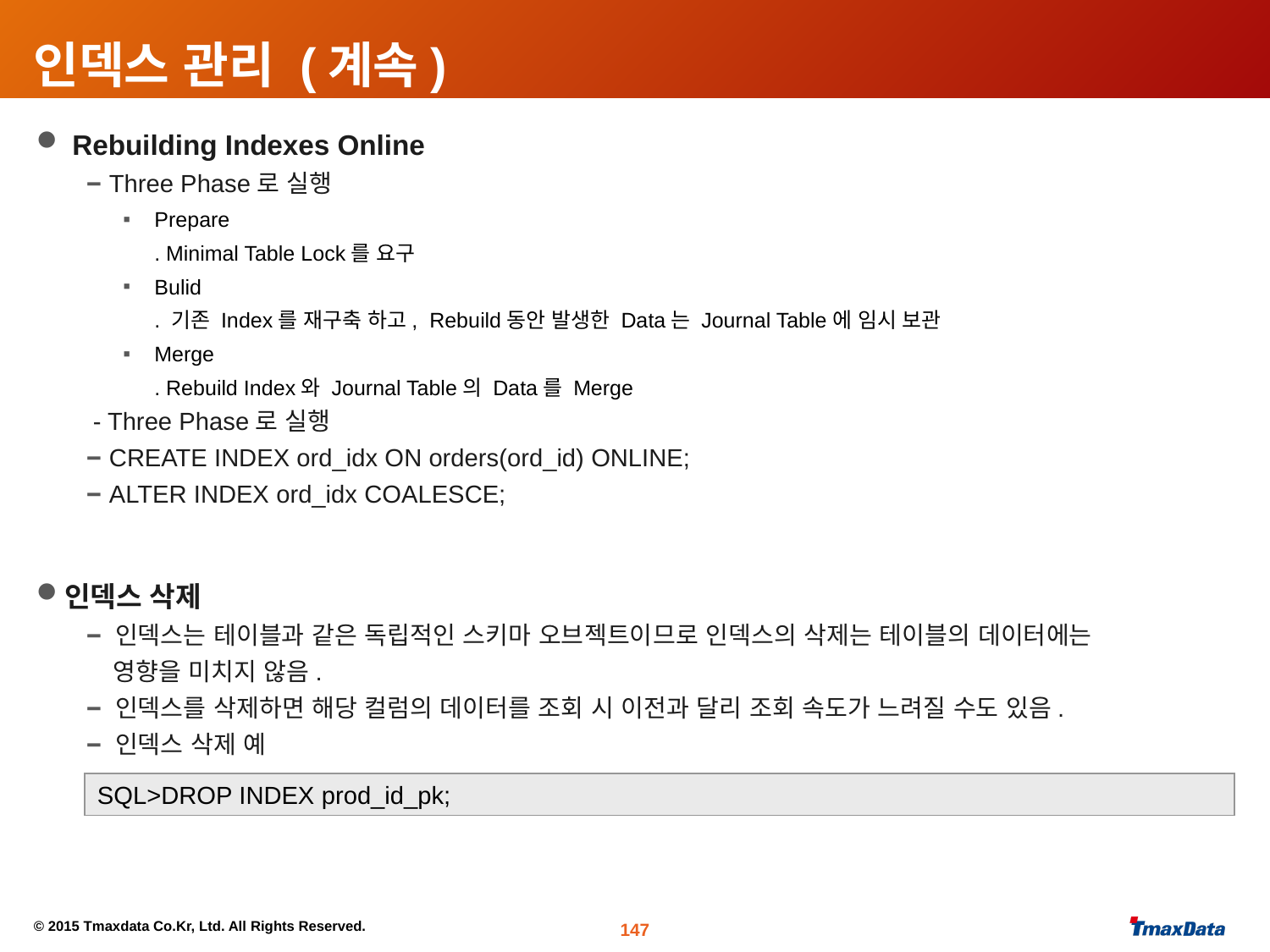

# 인덱스 관리 (계속)
 Rebuilding Indexes Online
 Three Phase로 실행
 Prepare
   . Minimal Table Lock를 요구
 Bulid
   . 기존 Index를 재구축 하고,  Rebuild동안 발생한 Data는 Journal Table에 임시 보관
 Merge
   . Rebuild Index와 Journal Table의 Data를 Merge
 - Three Phase로 실행
 CREATE INDEX ord_idx ON orders(ord_id) ONLINE;
 ALTER INDEX ord_idx COALESCE;

인덱스 삭제
 인덱스는 테이블과 같은 독립적인 스키마 오브젝트이므로 인덱스의 삭제는 테이블의 데이터에는
   영향을 미치지 않음.
 인덱스를 삭제하면 해당 컬럼의 데이터를 조회 시 이전과 달리 조회 속도가 느려질 수도 있음.
 인덱스 삭제 예

SQL>DROP INDEX prod_id_pk;